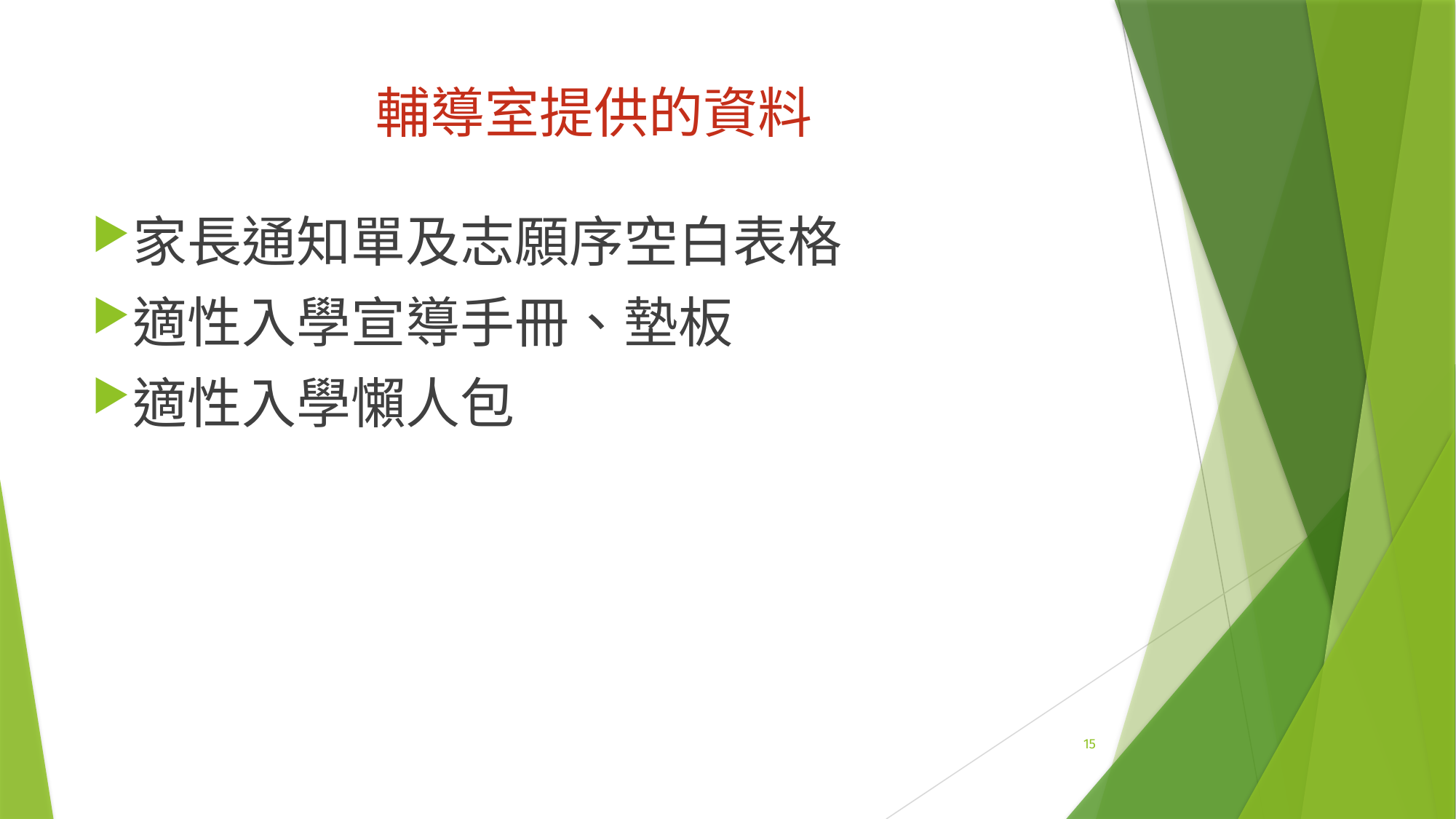

# 輔導室提供的資料
家長通知單及志願序空白表格
適性入學宣導手冊、墊板
適性入學懶人包
15